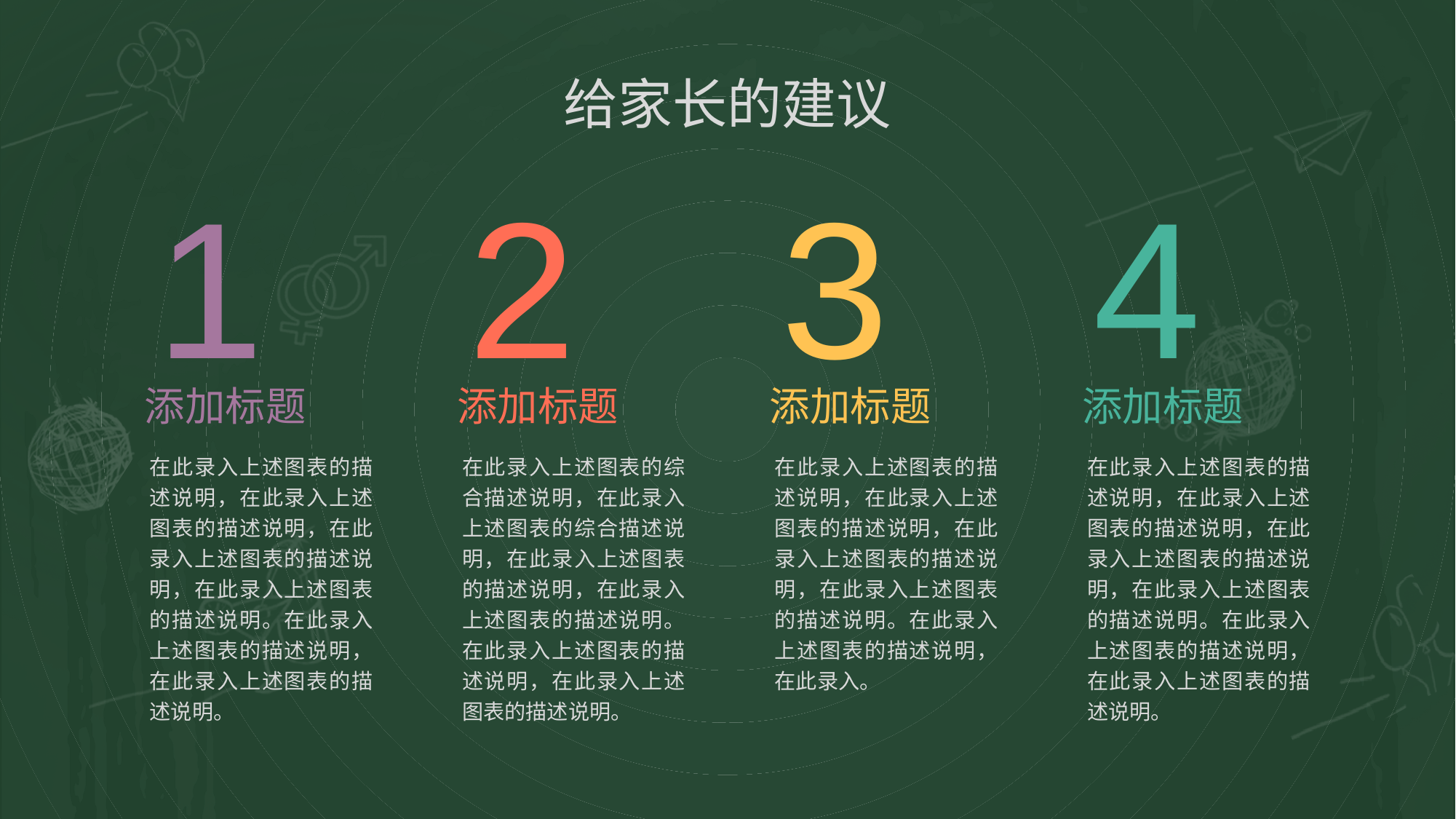

给家长的建议
1
2
3
4
添加标题
添加标题
添加标题
添加标题
在此录入上述图表的描述说明，在此录入上述图表的描述说明，在此录入上述图表的描述说明，在此录入上述图表的描述说明。在此录入上述图表的描述说明，在此录入上述图表的描述说明。
在此录入上述图表的综合描述说明，在此录入上述图表的综合描述说明，在此录入上述图表的描述说明，在此录入上述图表的描述说明。在此录入上述图表的描述说明，在此录入上述图表的描述说明。
在此录入上述图表的描述说明，在此录入上述图表的描述说明，在此录入上述图表的描述说明，在此录入上述图表的描述说明。在此录入上述图表的描述说明，在此录入。
在此录入上述图表的描述说明，在此录入上述图表的描述说明，在此录入上述图表的描述说明，在此录入上述图表的描述说明。在此录入上述图表的描述说明，在此录入上述图表的描述说明。